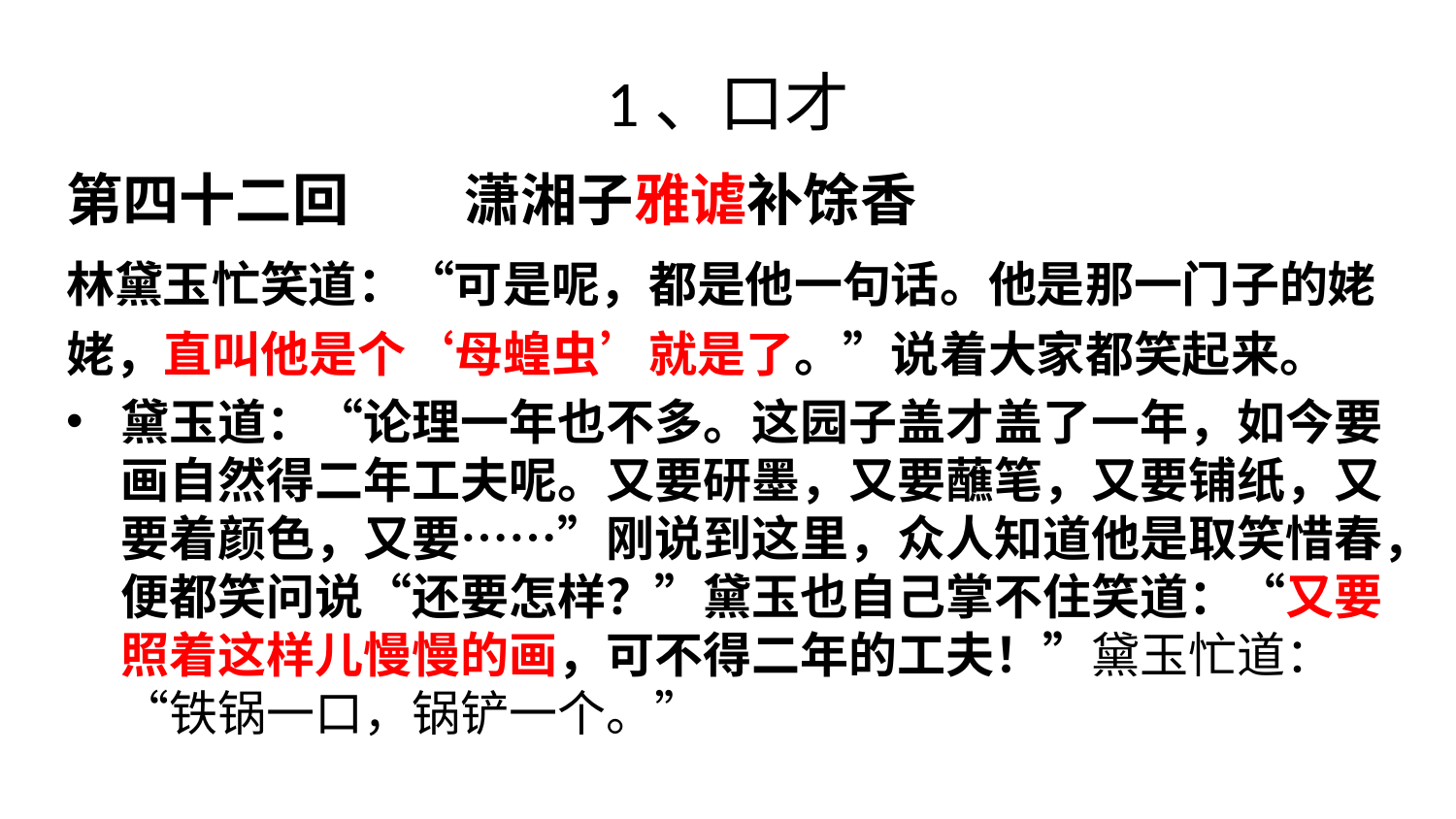

# 1、口才
第四十二回         潇湘子雅谑补馀香
林黛玉忙笑道：“可是呢，都是他一句话。他是那一门子的姥姥，直叫他是个‘母蝗虫’就是了。”说着大家都笑起来。
黛玉道：“论理一年也不多。这园子盖才盖了一年，如今要画自然得二年工夫呢。又要研墨，又要蘸笔，又要铺纸，又要着颜色，又要……”刚说到这里，众人知道他是取笑惜春，便都笑问说“还要怎样？”黛玉也自己掌不住笑道：“又要照着这样儿慢慢的画，可不得二年的工夫！”黛玉忙道：“铁锅一口，锅铲一个。”